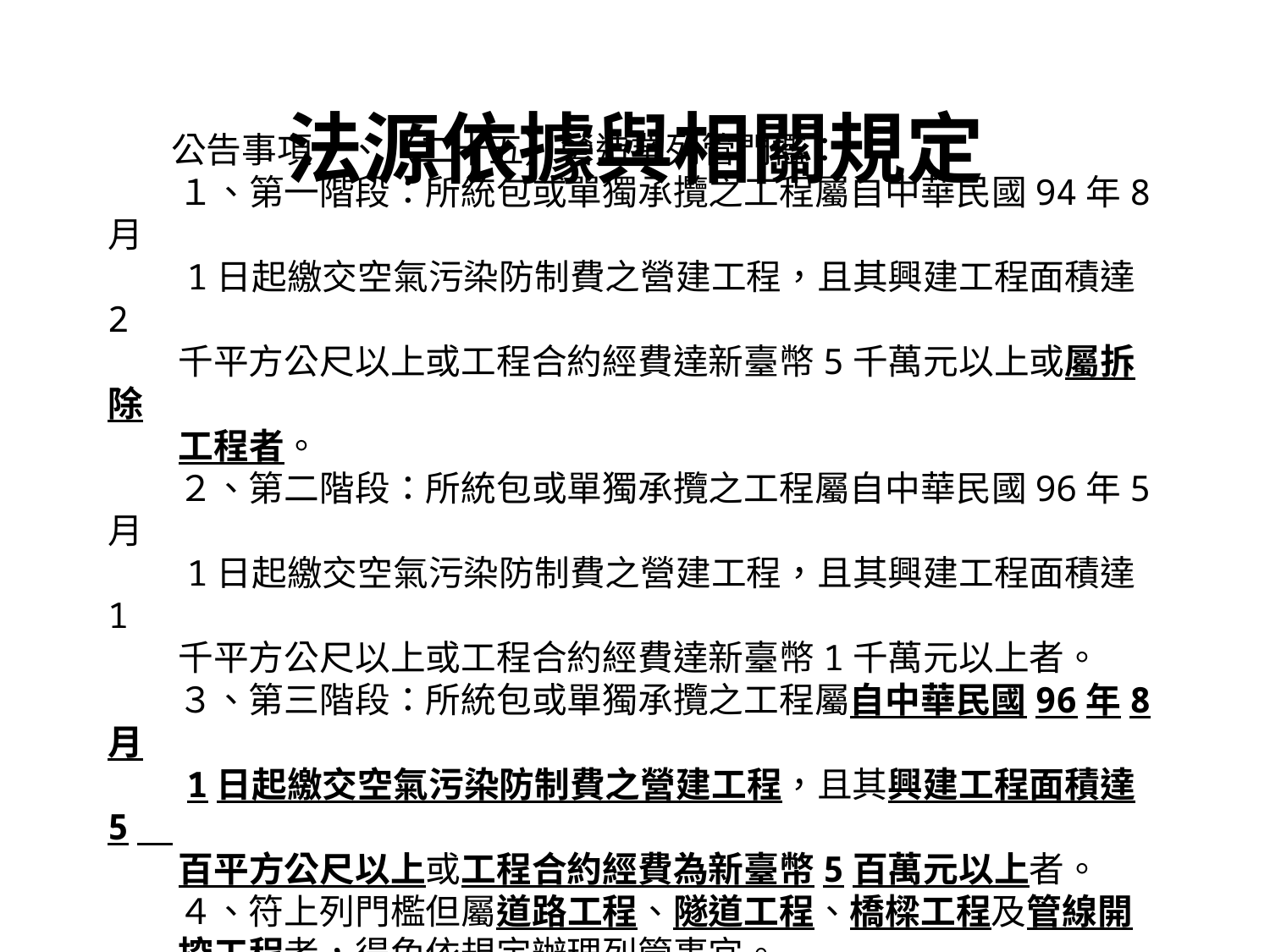

# 法源依據與相關規定
　　公告事項一、（二十五）營造業列管門檻：
　　１、第一階段：所統包或單獨承攬之工程屬自中華民國94年8月
　　1日起繳交空氣污染防制費之營建工程，且其興建工程面積達2
　　千平方公尺以上或工程合約經費達新臺幣5千萬元以上或屬拆除
　　工程者。
　　２、第二階段：所統包或單獨承攬之工程屬自中華民國96年5月
　　1日起繳交空氣污染防制費之營建工程，且其興建工程面積達1
　　千平方公尺以上或工程合約經費達新臺幣1千萬元以上者。
　　３、第三階段：所統包或單獨承攬之工程屬自中華民國96年8月
　　1日起繳交空氣污染防制費之營建工程，且其興建工程面積達5
　　百平方公尺以上或工程合約經費為新臺幣5百萬元以上者。
　　４、符上列門檻但屬道路工程、隧道工程、橋樑工程及管線開
　　挖工程者，得免依規定辦理列管事宜。